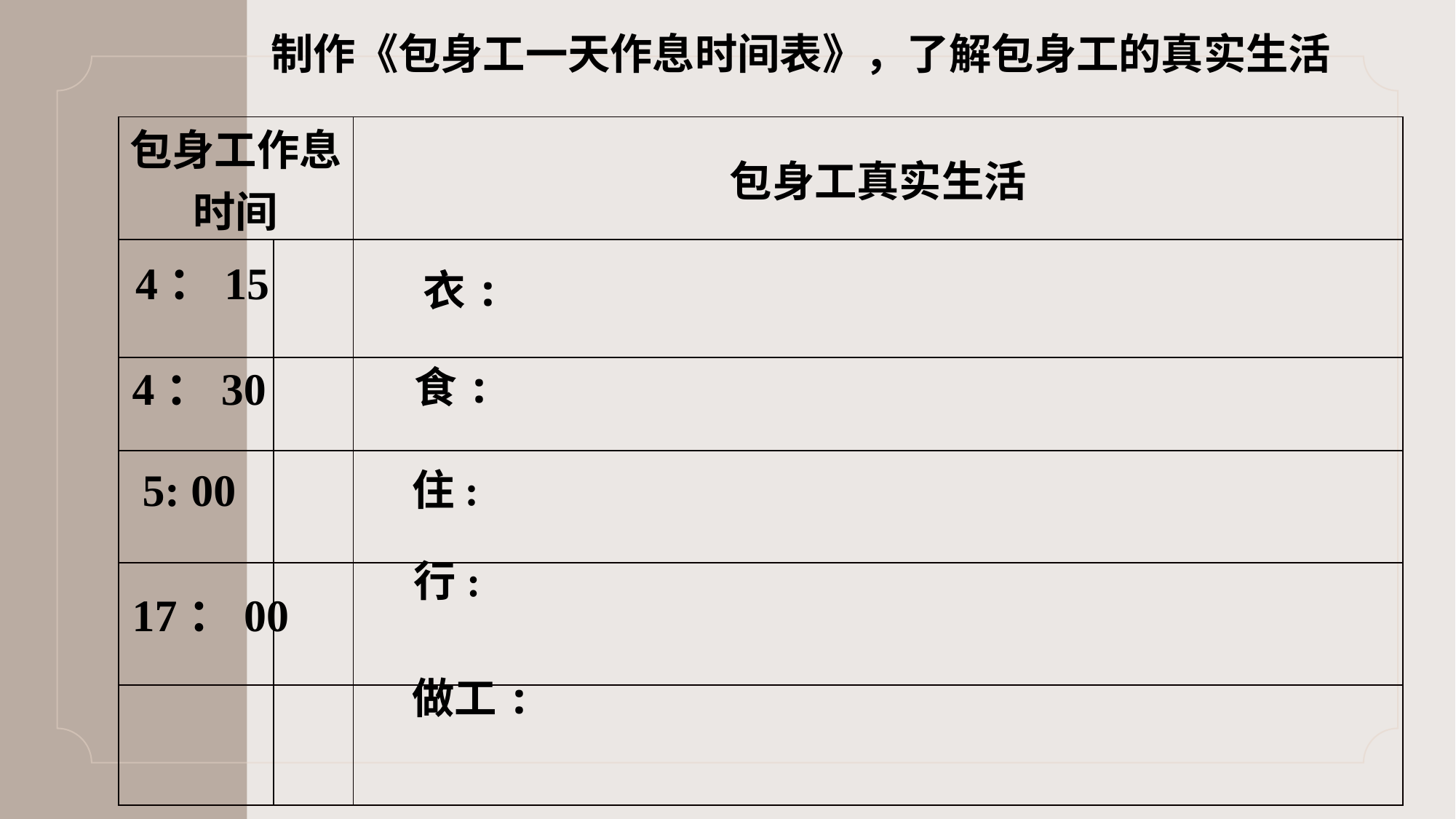

制作《包身工一天作息时间表》，了解包身工的真实生活
| 包身工作息时间 |  | 包身工真实生活 |
| --- | --- | --- |
|  |  |  |
|  |  |  |
|  |  |  |
|  |  |  |
|  |  |  |
4：15
衣:
4：30
食:
5: 00
住:
行:
17：00
做工: